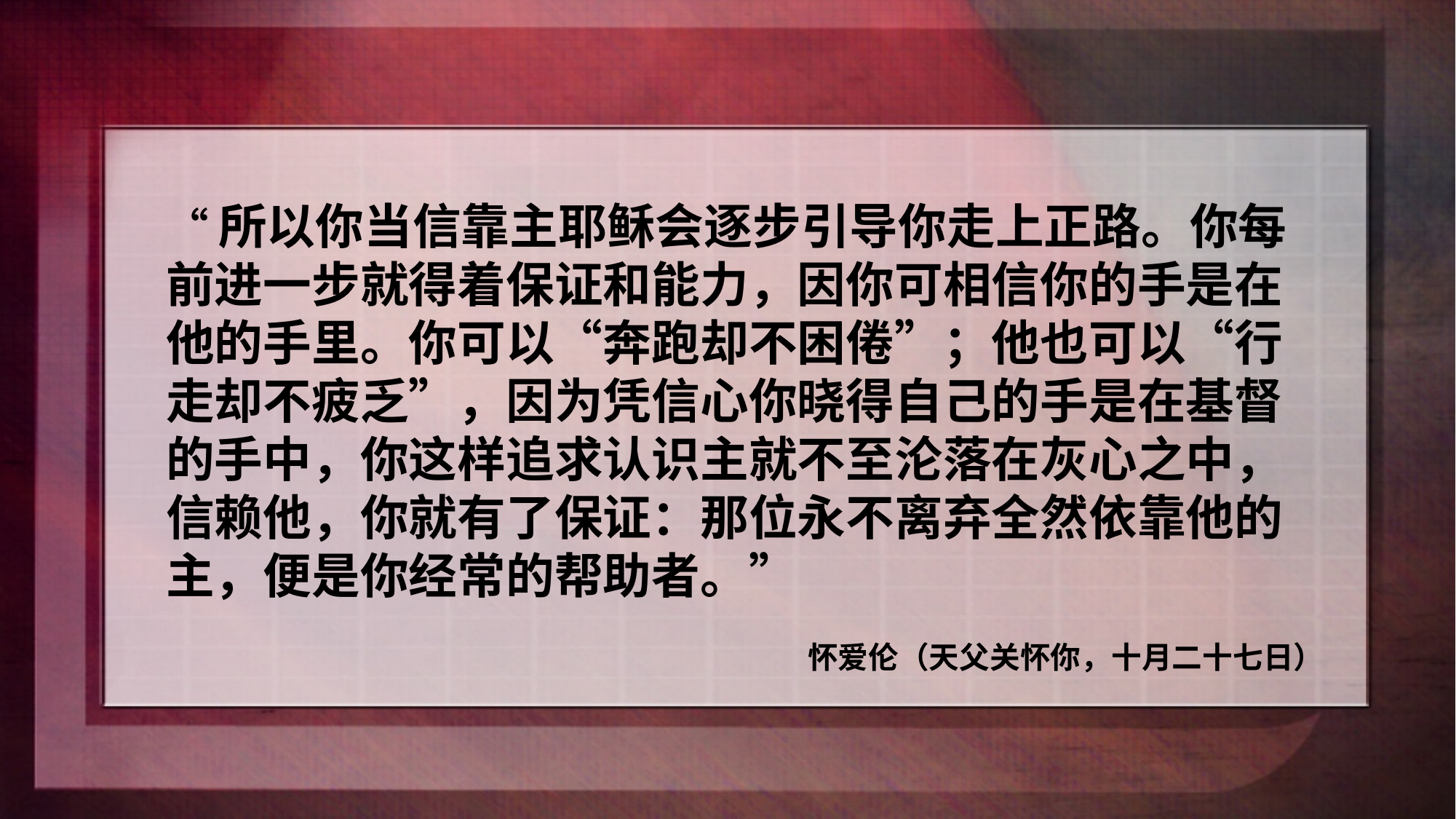

“所以你当信靠主耶稣会逐步引导你走上正路。你每前进一步就得着保证和能力，因你可相信你的手是在他的手里。你可以“奔跑却不困倦”；他也可以“行走却不疲乏”，因为凭信心你晓得自己的手是在基督的手中，你这样追求认识主就不至沦落在灰心之中，信赖他，你就有了保证：那位永不离弃全然依靠他的主，便是你经常的帮助者。”
怀爱伦（天父关怀你，十月二十七日）